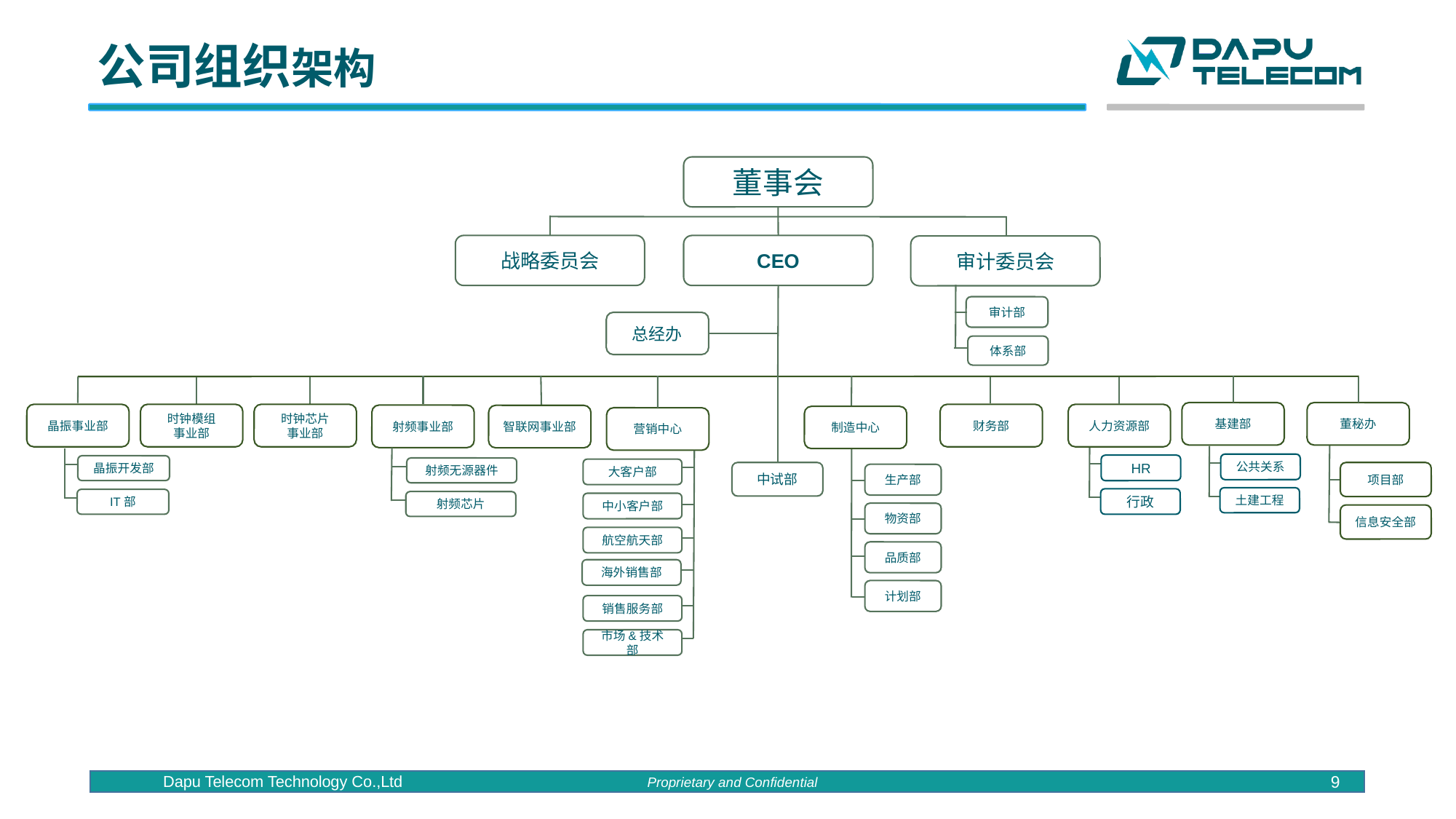

公司组织架构
董事会
战略委员会
CEO
审计委员会
审计部
总经办
体系部
基建部
董秘办
晶振事业部
时钟模组
事业部
时钟芯片
事业部
财务部
人力资源部
射频事业部
智联网事业部
制造中心
营销中心
射频无源器件
射频芯片
晶振开发部
IT部
公共关系
HR
大客户部
中试部
项目部
生产部
土建工程
行政
中小客户部
物资部
信息安全部
航空航天部
品质部
海外销售部
计划部
销售服务部
市场&技术部
9